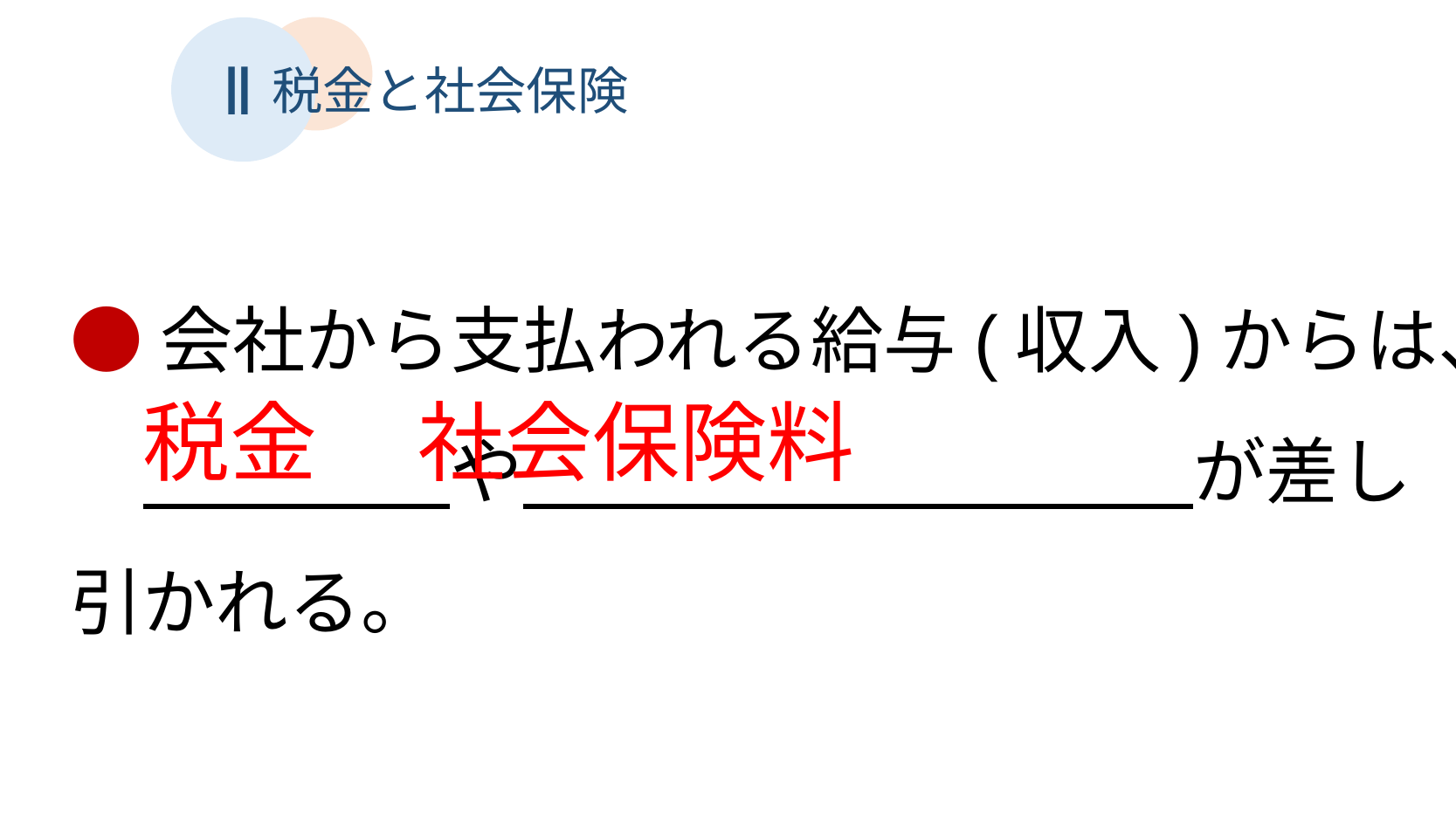

Ⅱ
税金と社会保険
●会社から支払われる給与(収入)からは、
　　　　　 や　 　　　　　　　　が差し引かれる。
税金
社会保険料